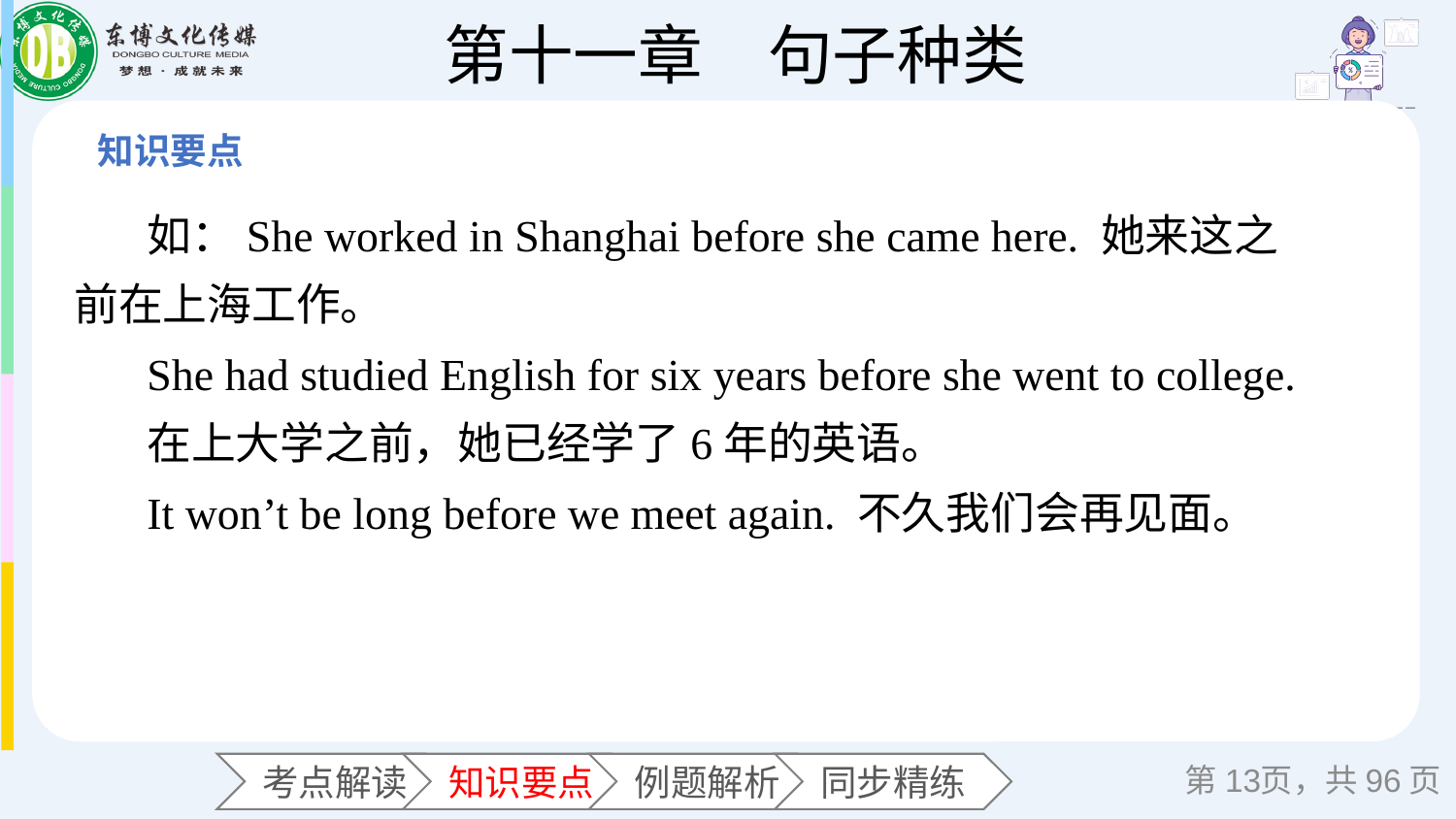

如：She worked in Shanghai before she came here. 她来这之前在上海工作。
She had studied English for six years before she went to college.
在上大学之前，她已经学了6年的英语。
It won’t be long before we meet again. 不久我们会再见面。
第13页，共96页